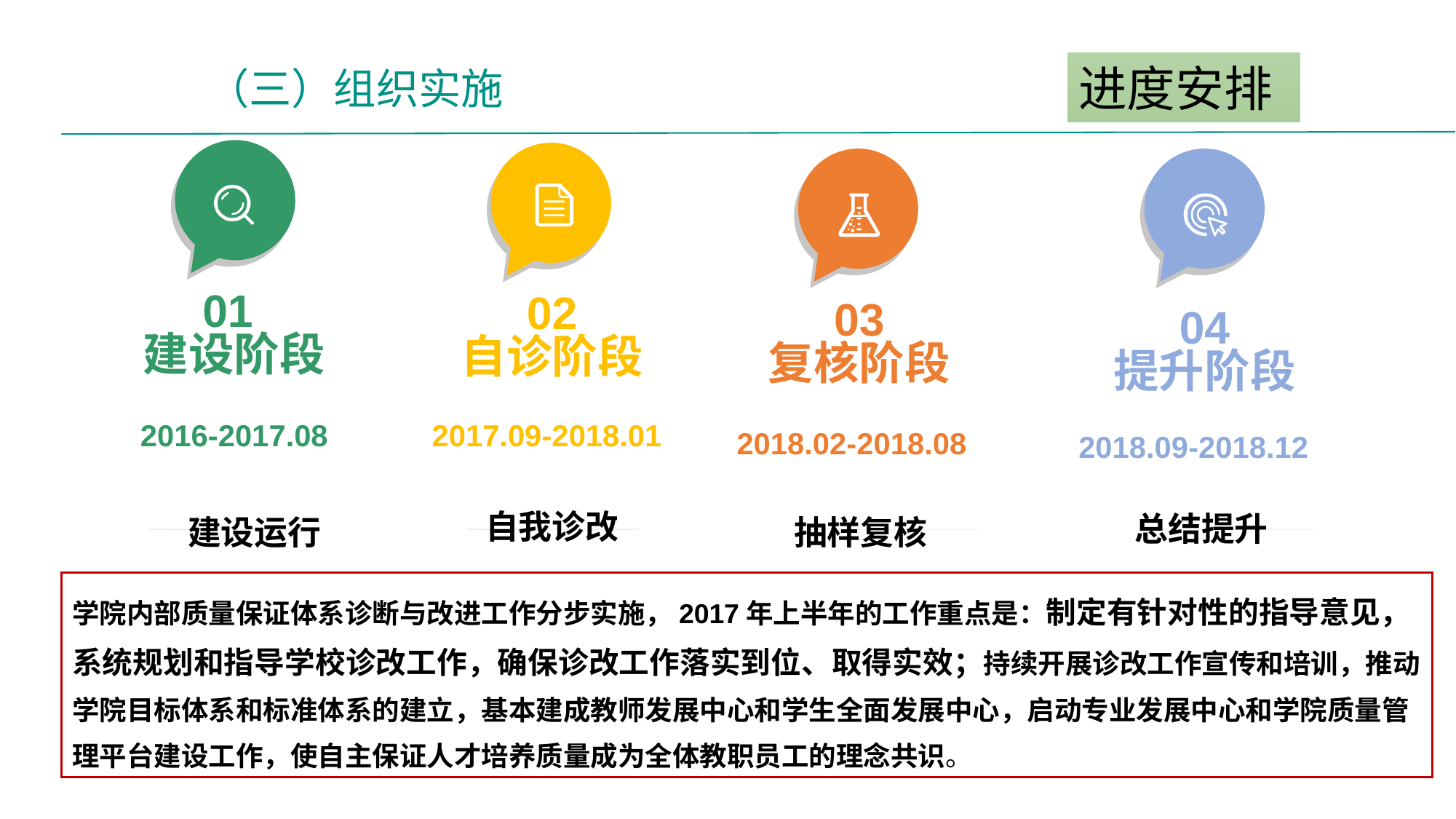

（三）组织实施
进度安排

01
建设阶段

2016-2017.08
建设运行

02
自诊阶段

2017.09-2018.01
自我诊改

03
复核阶段

2018.02-2018.08
抽样复核

04
提升阶段

2018.09-2018.12
总结提升

学院内部质量保证体系诊断与改进工作分步实施，2017年上半年的工作重点是：制定有针对性的指导意见，系统规划和指导学校诊改工作，确保诊改工作落实到位、取得实效；持续开展诊改工作宣传和培训，推动学院目标体系和标准体系的建立，基本建成教师发展中心和学生全面发展中心，启动专业发展中心和学院质量管理平台建设工作，使自主保证人才培养质量成为全体教职员工的理念共识。